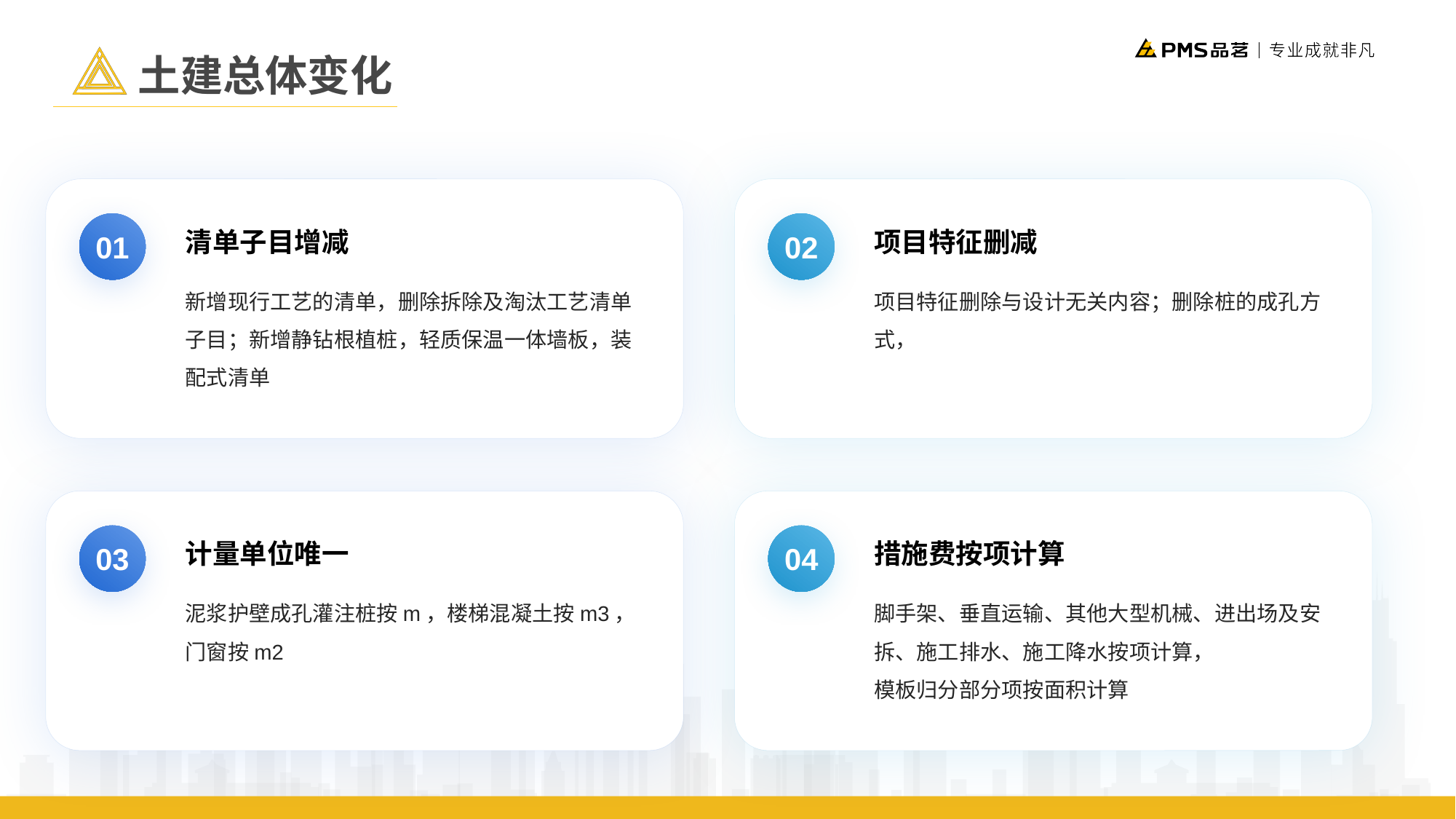

土建总体变化
V10.1版本

清单子目增减
项目特征删减
01
02
新增现行工艺的清单，删除拆除及淘汰工艺清单子目；新增静钻根植桩，轻质保温一体墙板，装配式清单
项目特征删除与设计无关内容；删除桩的成孔方式，

计量单位唯一
措施费按项计算
03
04
泥浆护壁成孔灌注桩按m，楼梯混凝土按m3，门窗按m2
脚手架、垂直运输、其他大型机械、进出场及安拆、施工排水、施工降水按项计算，
模板归分部分项按面积计算